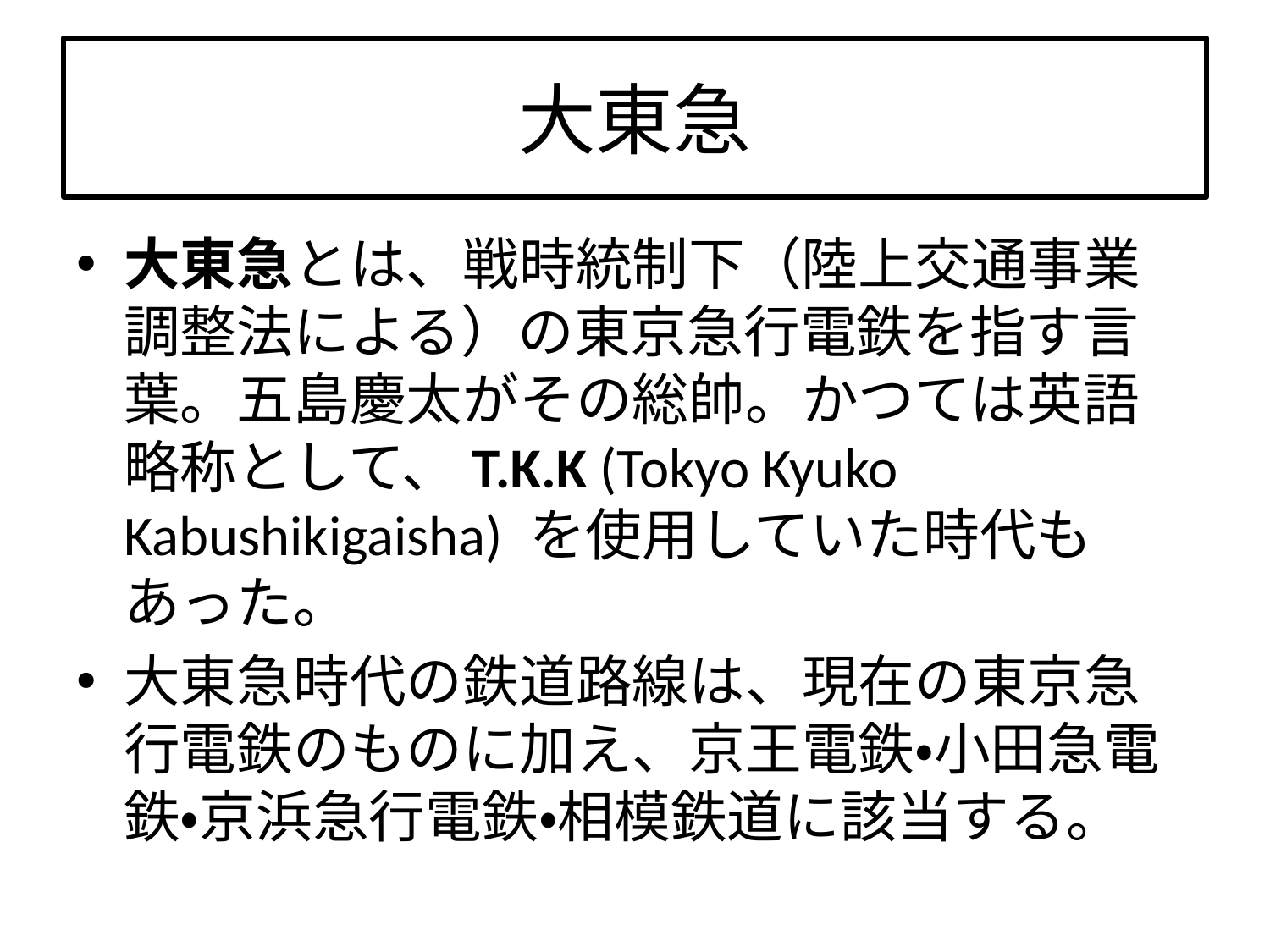

# 大東急
大東急とは、戦時統制下（陸上交通事業調整法による）の東京急行電鉄を指す言葉。五島慶太がその総帥。かつては英語略称として、T.K.K (Tokyo Kyuko Kabushikigaisha) を使用していた時代もあった。
大東急時代の鉄道路線は、現在の東京急行電鉄のものに加え、京王電鉄・小田急電鉄・京浜急行電鉄・相模鉄道に該当する。